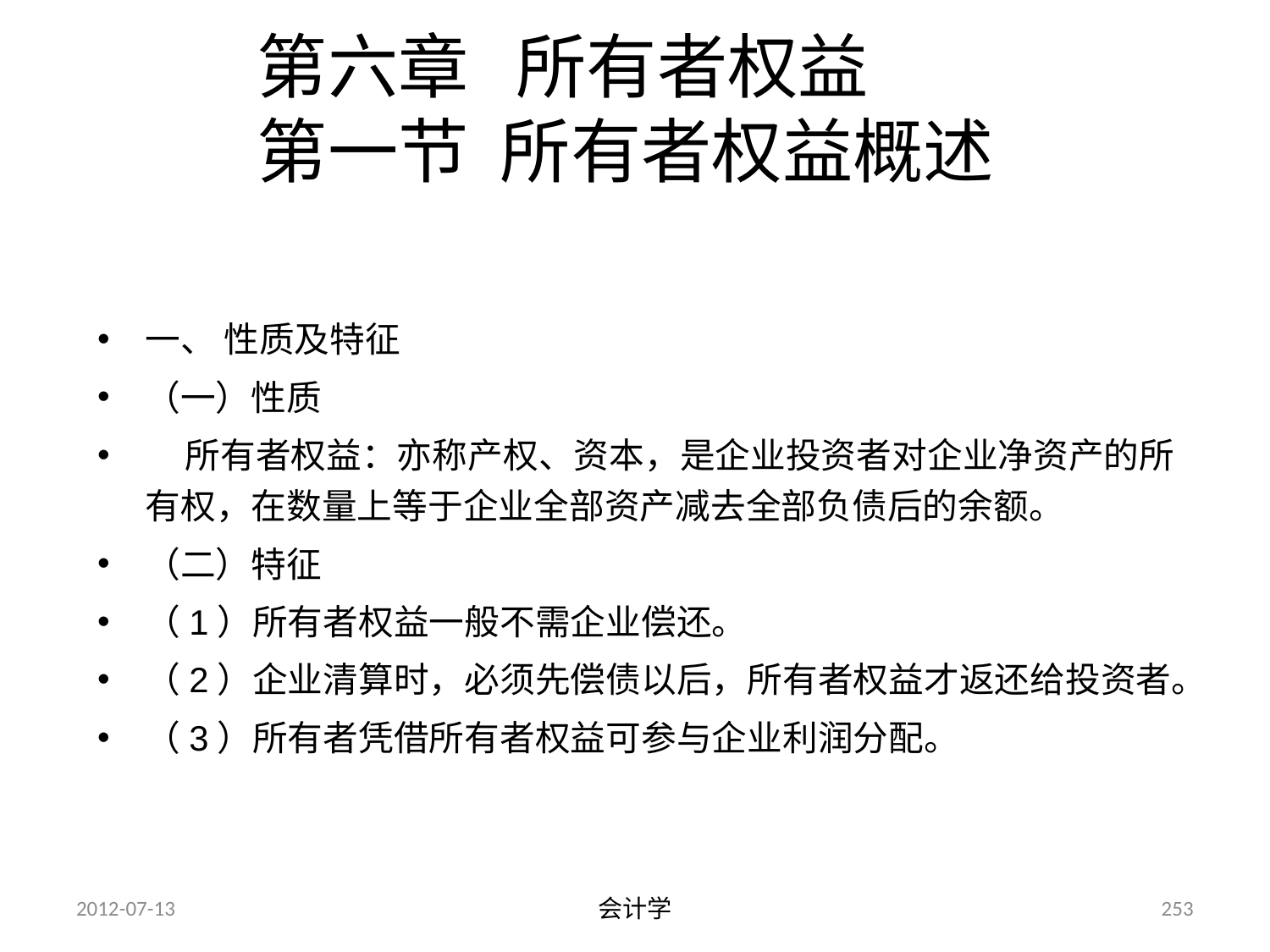

第六章   所有者权益
第一节  所有者权益概述

一、 性质及特征
（一）性质
    所有者权益：亦称产权、资本，是企业投资者对企业净资产的所有权，在数量上等于企业全部资产减去全部负债后的余额。
（二）特征
（1）所有者权益一般不需企业偿还。
（2）企业清算时，必须先偿债以后，所有者权益才返还给投资者。
（3）所有者凭借所有者权益可参与企业利润分配。
2012-07-13
会计学
253